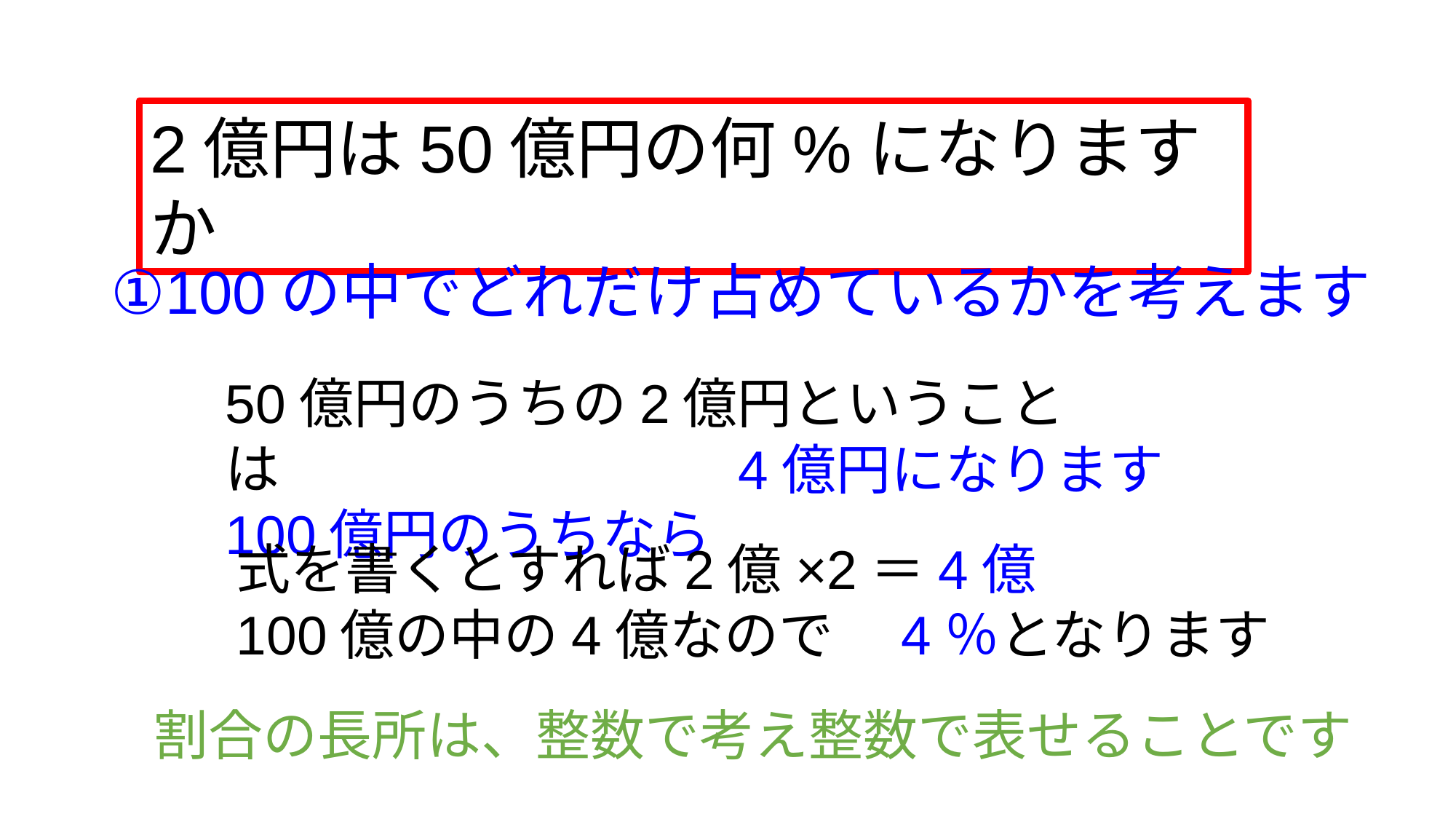

2億円は50億円の何%になりますか
①100の中でどれだけ占めているかを考えます
50億円のうちの2億円ということは
100億円のうちなら
4億円になります
式を書くとすれば2億×2＝4億
100億の中の4億なので　4％となります
割合の長所は、整数で考え整数で表せることです